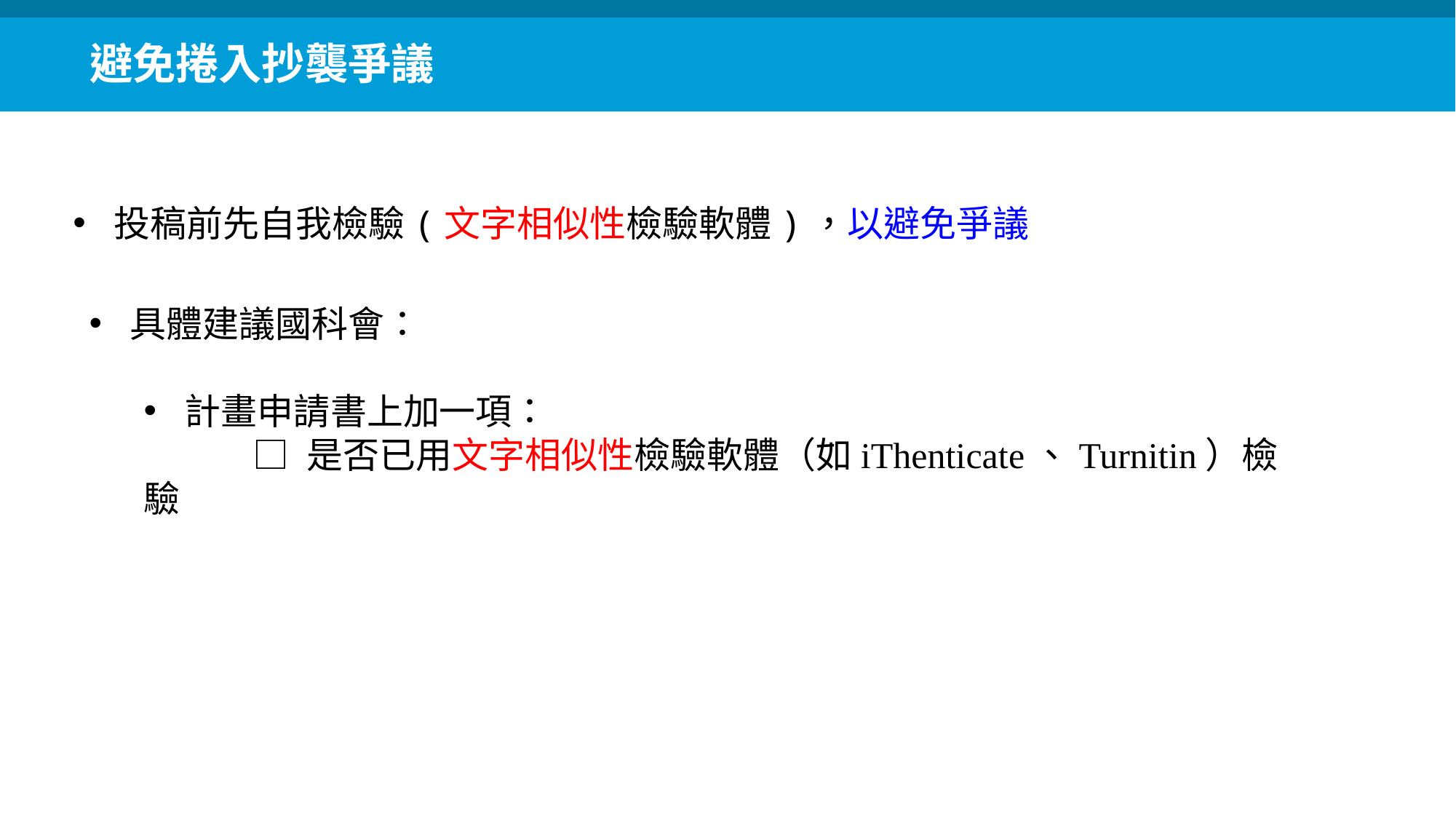

避免捲入抄襲爭議
投稿前先自我檢驗(文字相似性檢驗軟體)，以避免爭議
具體建議國科會：

計畫申請書上加一項：
	□ 是否已用文字相似性檢驗軟體（如iThenticate、Turnitin）檢驗